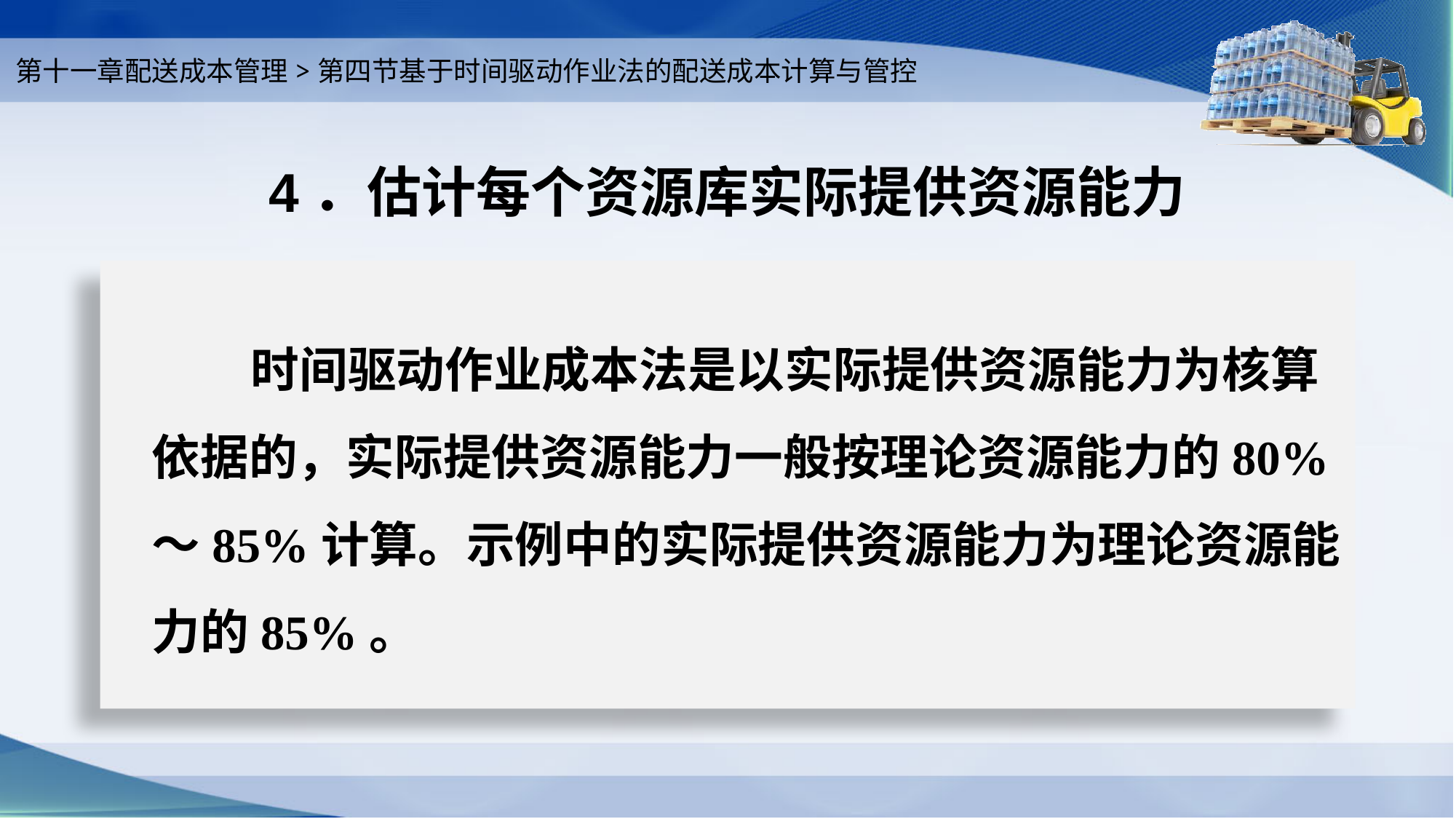

第十一章配送成本管理>第四节基于时间驱动作业法的配送成本计算与管控
# 4．估计每个资源库实际提供资源能力
时间驱动作业成本法是以实际提供资源能力为核算依据的，实际提供资源能力一般按理论资源能力的80%～85%计算。示例中的实际提供资源能力为理论资源能力的85%。